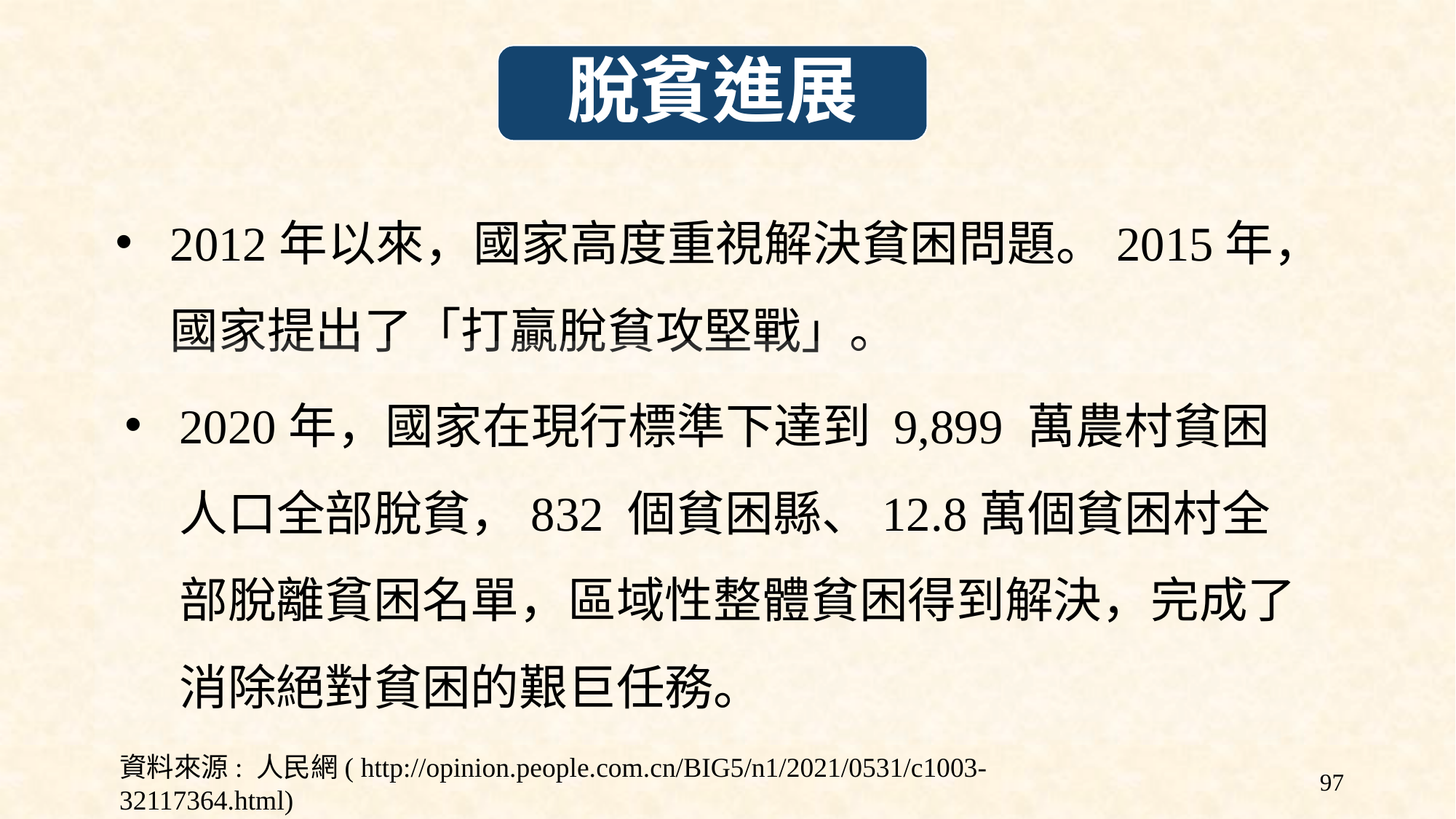

脫貧進展
2012年以來，國家高度重視解決貧困問題。2015年，國家提出了「打贏脫貧攻堅戰」。
2020年，國家在現行標準下達到 9,899 萬農村貧困人口全部脫貧，832 個貧困縣、12.8萬個貧困村全部脫離貧困名單，區域性整體貧困得到解決，完成了消除絕對貧困的艱巨任務。
資料來源: 人民網( http://opinion.people.com.cn/BIG5/n1/2021/0531/c1003-32117364.html)
97